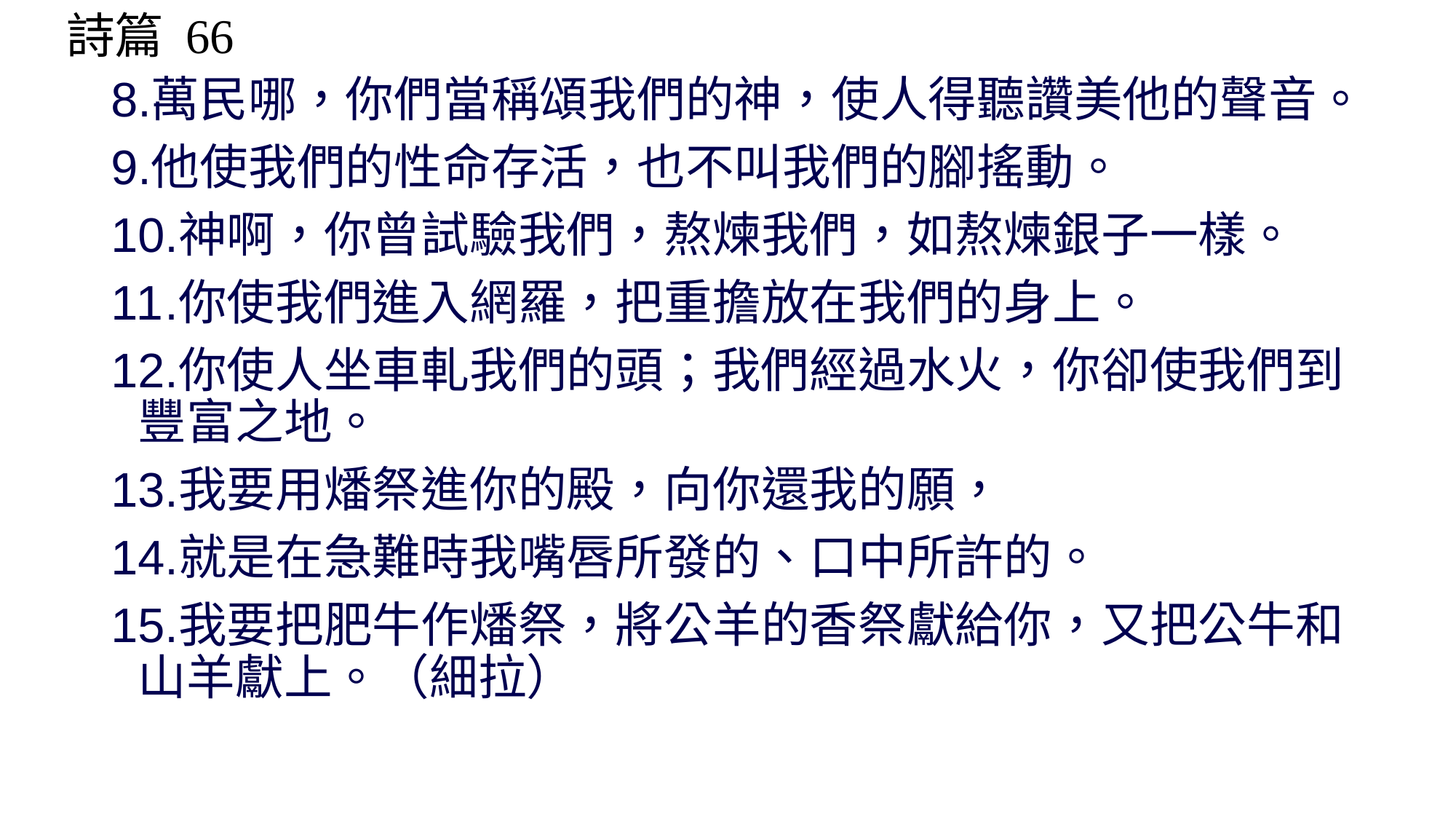

詩篇 66
萬民哪，你們當稱頌我們的神，使人得聽讚美他的聲音。
他使我們的性命存活，也不叫我們的腳搖動。
神啊，你曾試驗我們，熬煉我們，如熬煉銀子一樣。
你使我們進入網羅，把重擔放在我們的身上。
你使人坐車軋我們的頭；我們經過水火，你卻使我們到豐富之地。
我要用燔祭進你的殿，向你還我的願，
就是在急難時我嘴唇所發的、口中所許的。
我要把肥牛作燔祭，將公羊的香祭獻給你，又把公牛和山羊獻上。（細拉）